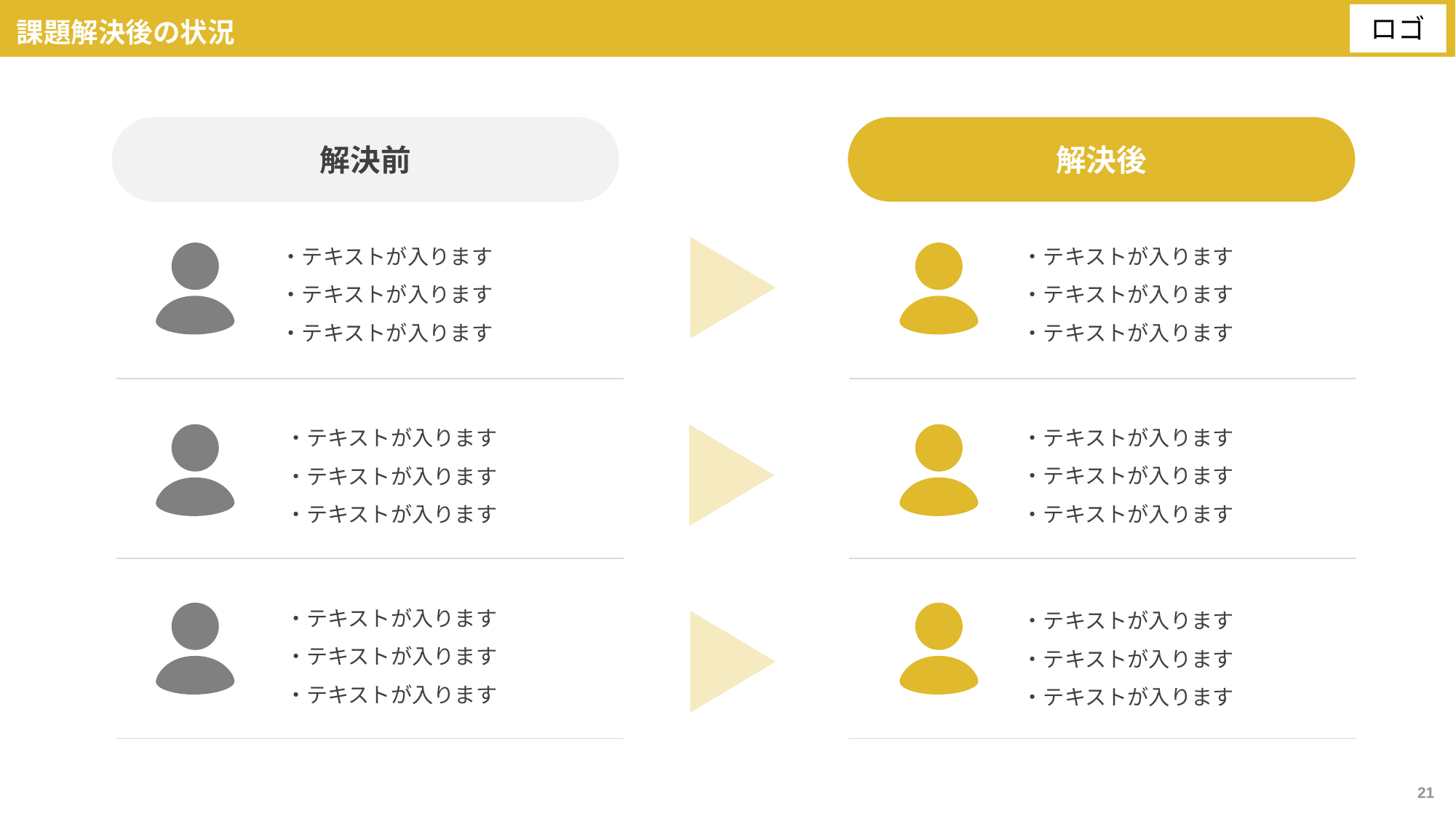

課題解決後の状況
解決前
解決後
・テキストが入ります
・テキストが入ります
・テキストが入ります
・テキストが入ります
・テキストが入ります
・テキストが入ります

・テキストが入ります
・テキストが入ります
・テキストが入ります
・テキストが入ります
・テキストが入ります
・テキストが入ります

・テキストが入ります
・テキストが入ります
・テキストが入ります
・テキストが入ります
・テキストが入ります
・テキストが入ります

21